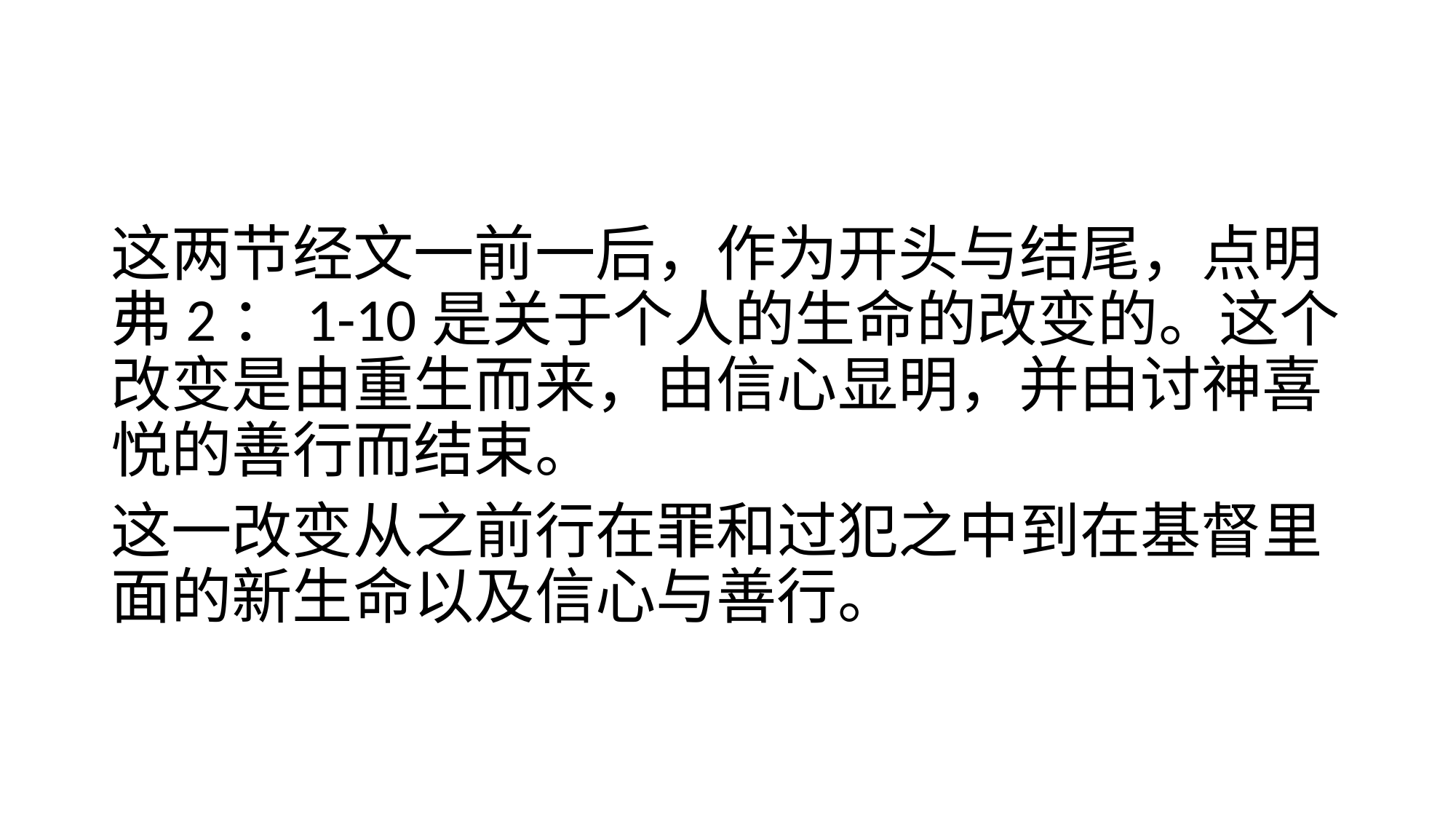

#
这两节经文一前一后，作为开头与结尾，点明弗2：1-10是关于个人的生命的改变的。这个改变是由重生而来，由信心显明，并由讨神喜悦的善行而结束。
这一改变从之前行在罪和过犯之中到在基督里面的新生命以及信心与善行。